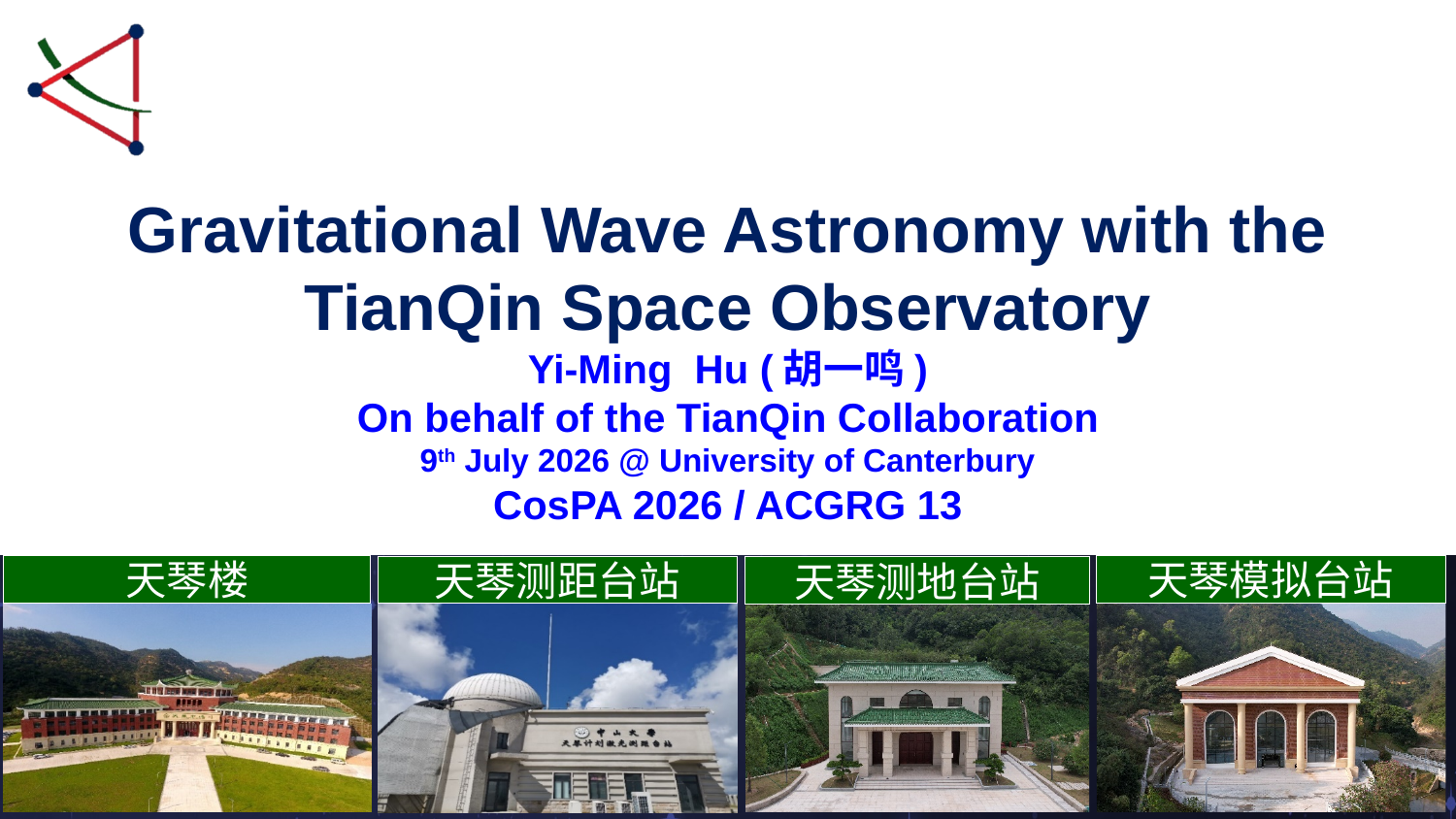

Gravitational Wave Astronomy with the TianQin Space Observatory
Yi-Ming  Hu (胡一鸣)
On behalf of the TianQin Collaboration
9th July 2026 @ University of Canterbury
CosPA 2026 / ACGRG 13